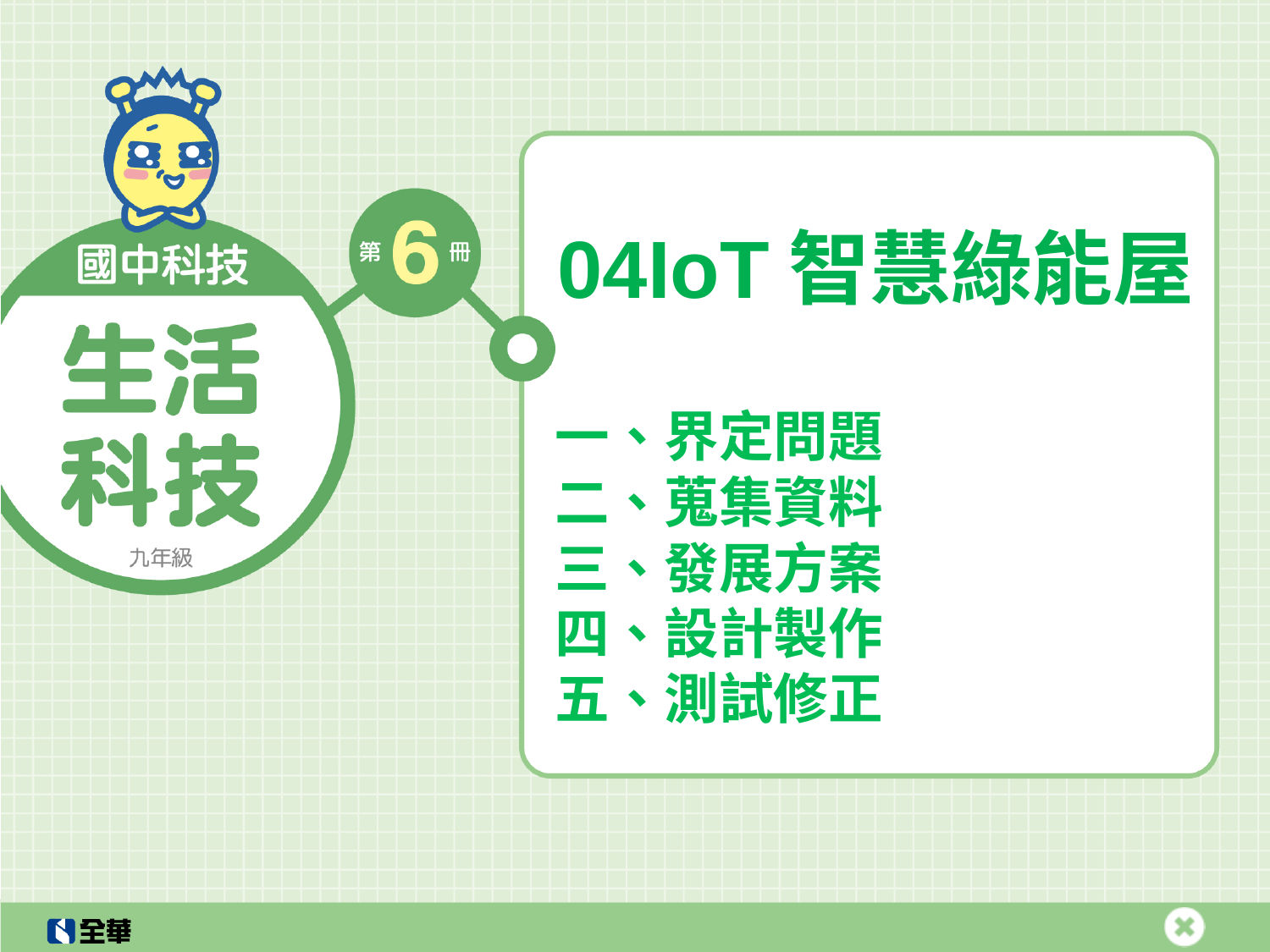

# 04IoT智慧綠能屋
一、界定問題
二、蒐集資料
三、發展方案
四、設計製作
五、測試修正